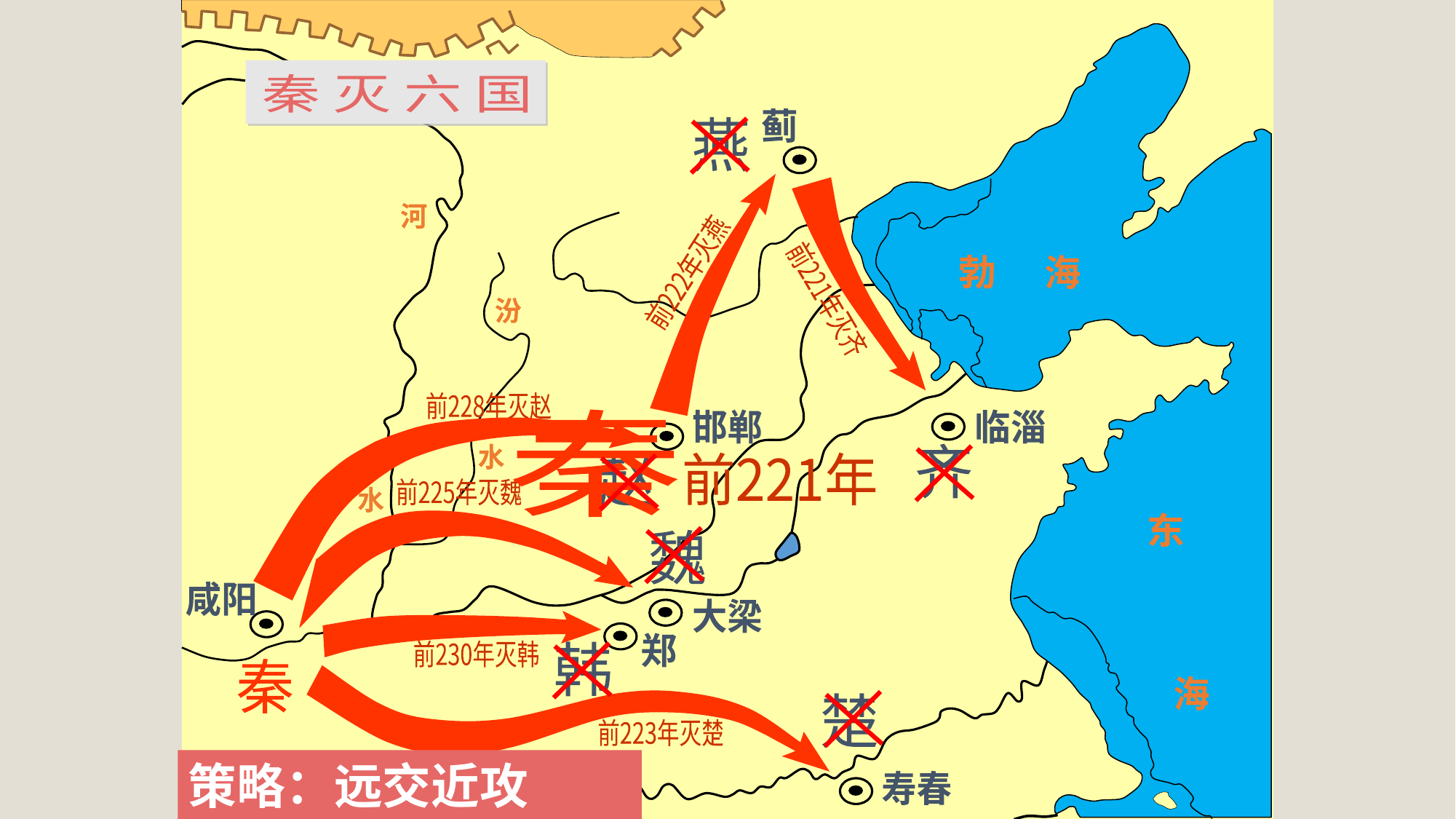

秦 灭 六 国

蓟
燕
齐
赵
魏
韩
秦
楚

前221年灭齐

河

勃
海
前222年灭燕
汾

前228年灭赵

秦
前221年
邯郸
临淄

水

前225年灭魏

水
东

咸阳

大梁

前230年灭韩

郑

前223年灭楚
海

策略：远交近攻
寿春